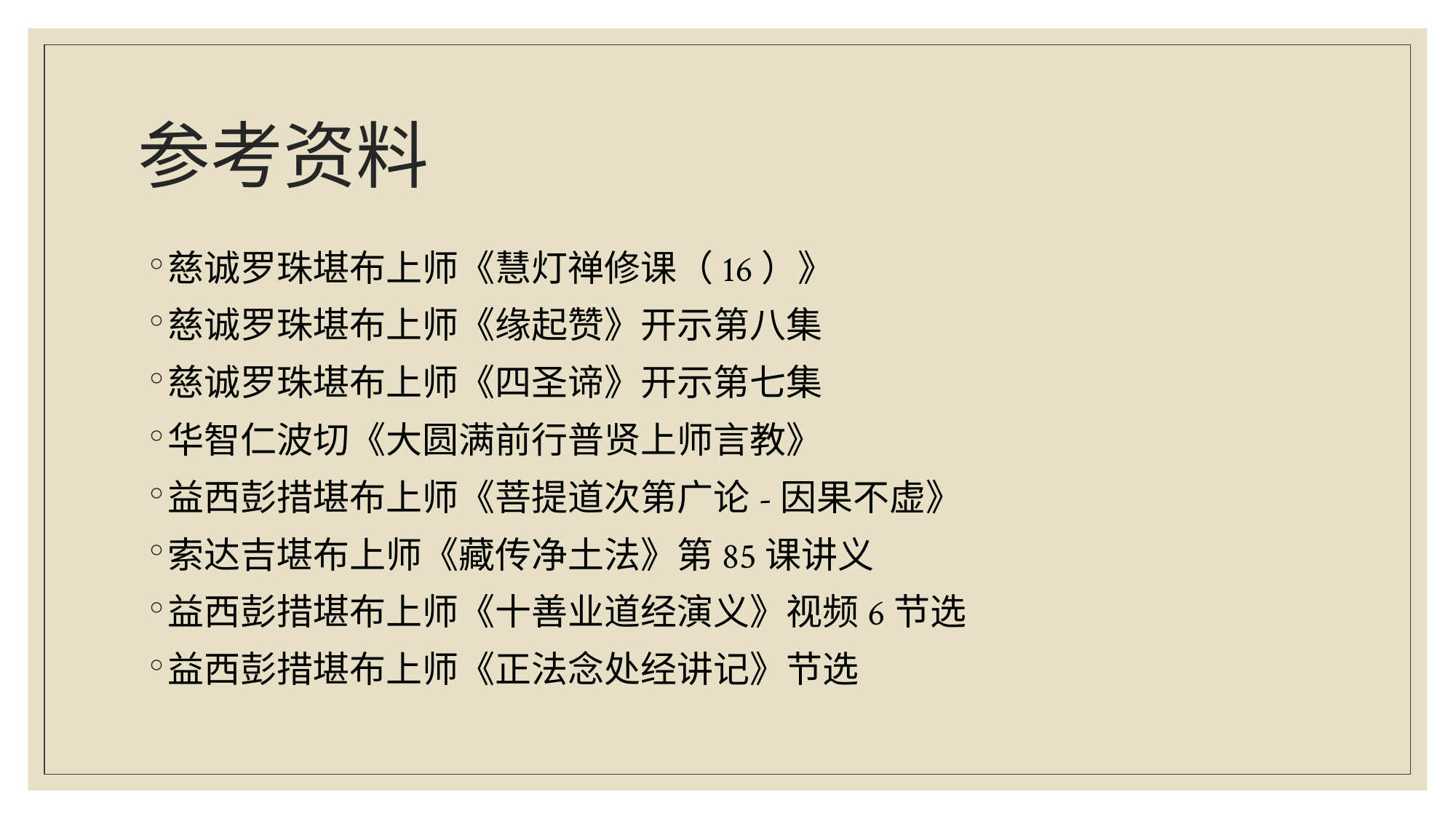

# 参考资料
慈诚罗珠堪布上师《慧灯禅修课（16）》
慈诚罗珠堪布上师《缘起赞》开示第八集
慈诚罗珠堪布上师《四圣谛》开示第七集
华智仁波切《大圆满前行普贤上师言教》
益西彭措堪布上师《菩提道次第广论-因果不虚》
索达吉堪布上师《藏传净土法》第85课讲义
益西彭措堪布上师《十善业道经演义》视频6节选
益西彭措堪布上师《正法念处经讲记》节选